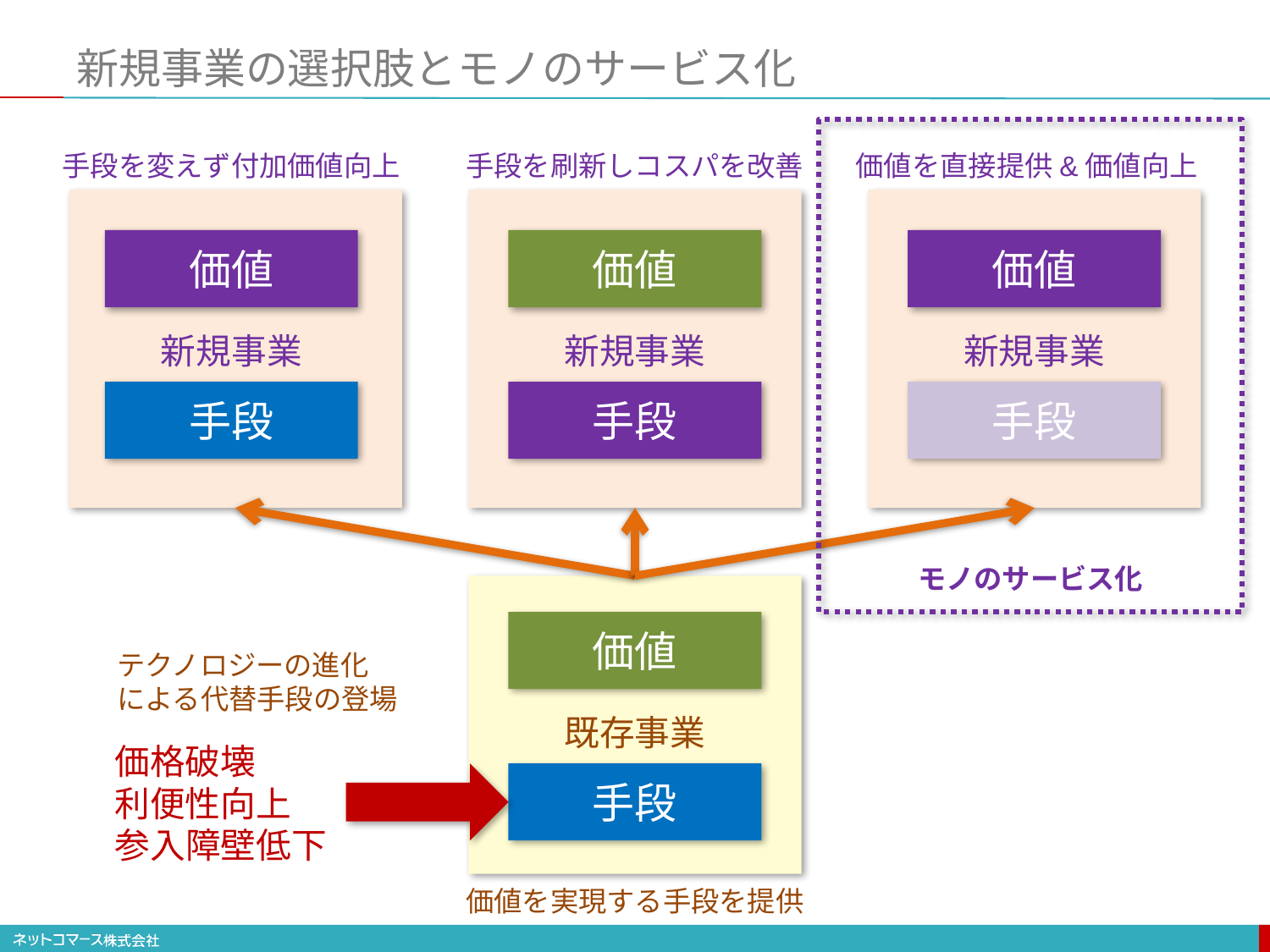

# 新規事業の選択肢とモノのサービス化

モノのサービス化
手段を変えず付加価値向上
手段を刷新しコスパを改善
価値を直接提供&価値向上

価値
価値
価値
新規事業
新規事業
新規事業
手段
手段
手段

価値
テクノロジーの進化
による代替手段の登場
既存事業
価格破壊
利便性向上
参入障壁低下

手段
価値を実現する手段を提供